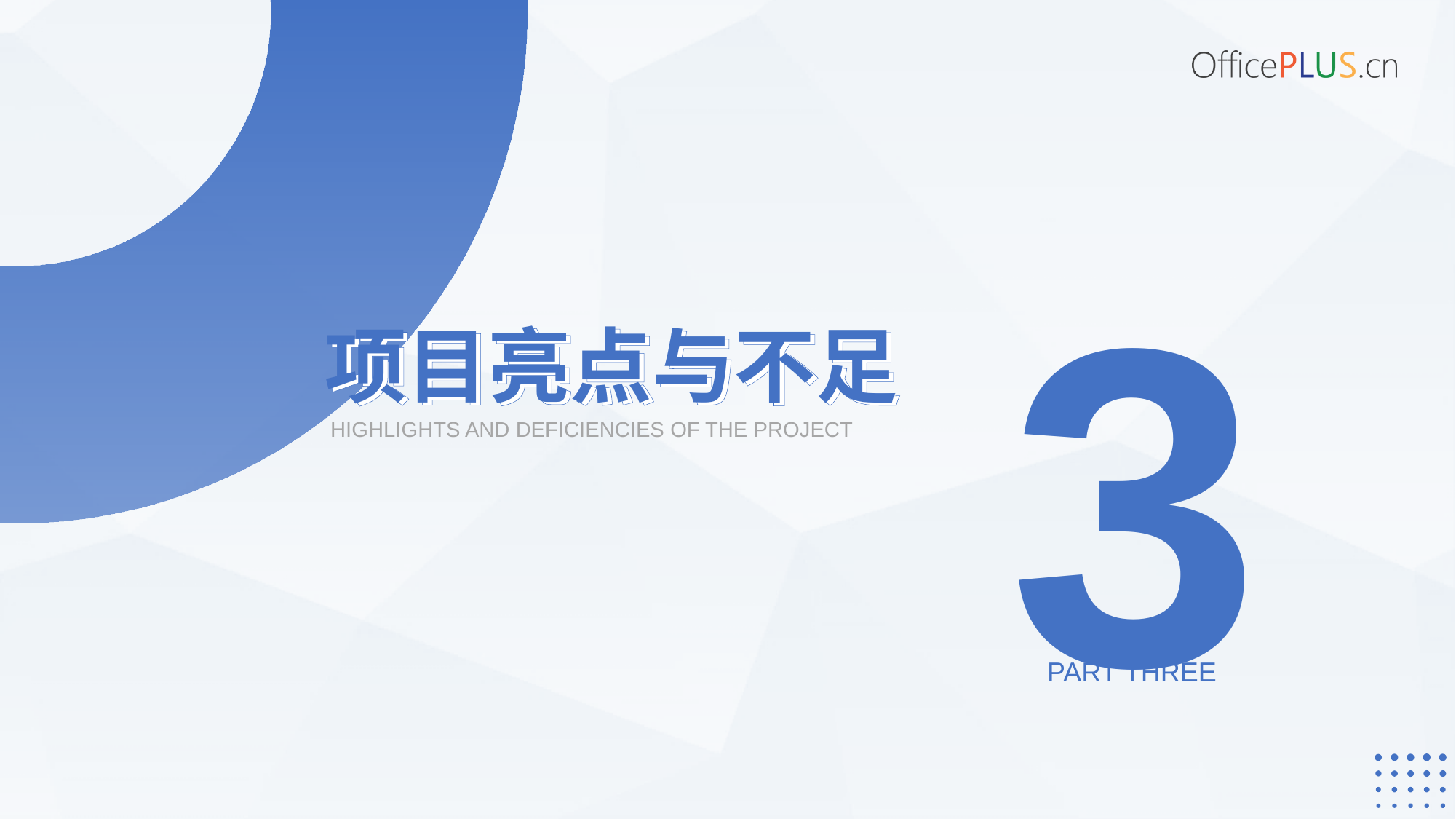

3
项目亮点与不足
项目亮点与不足
HIGHLIGHTS AND DEFICIENCIES OF THE PROJECT
PART THREE